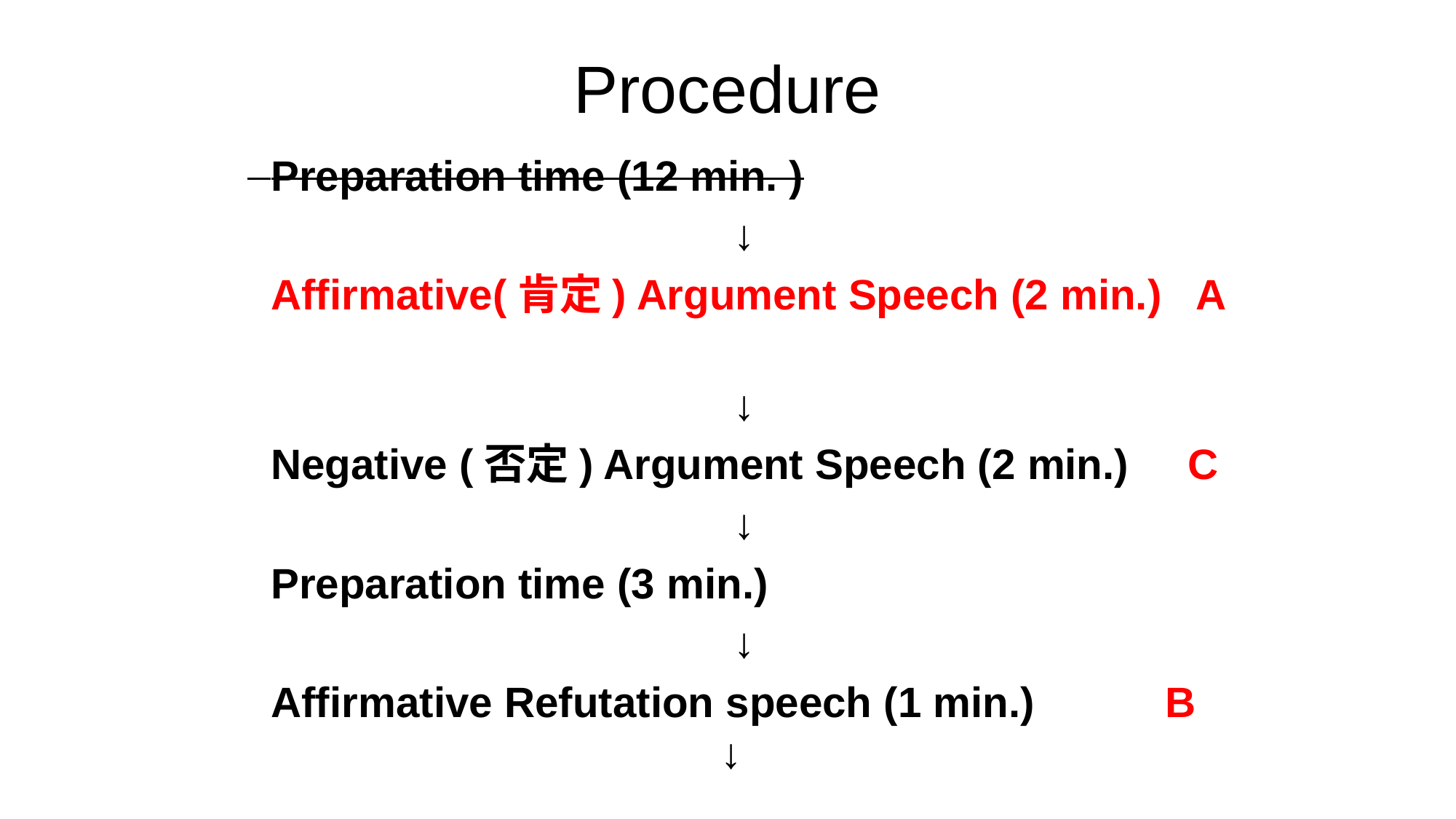

# Procedure
  Preparation time (12 min. )
↓
  Affirmative(肯定) Argument Speech (2 min.)   A
↓
  Negative (否定) Argument Speech (2 min.)     C
↓
  Preparation time (3 min.)
↓
  Affirmative Refutation speech (1 min.)           B
                                        ↓